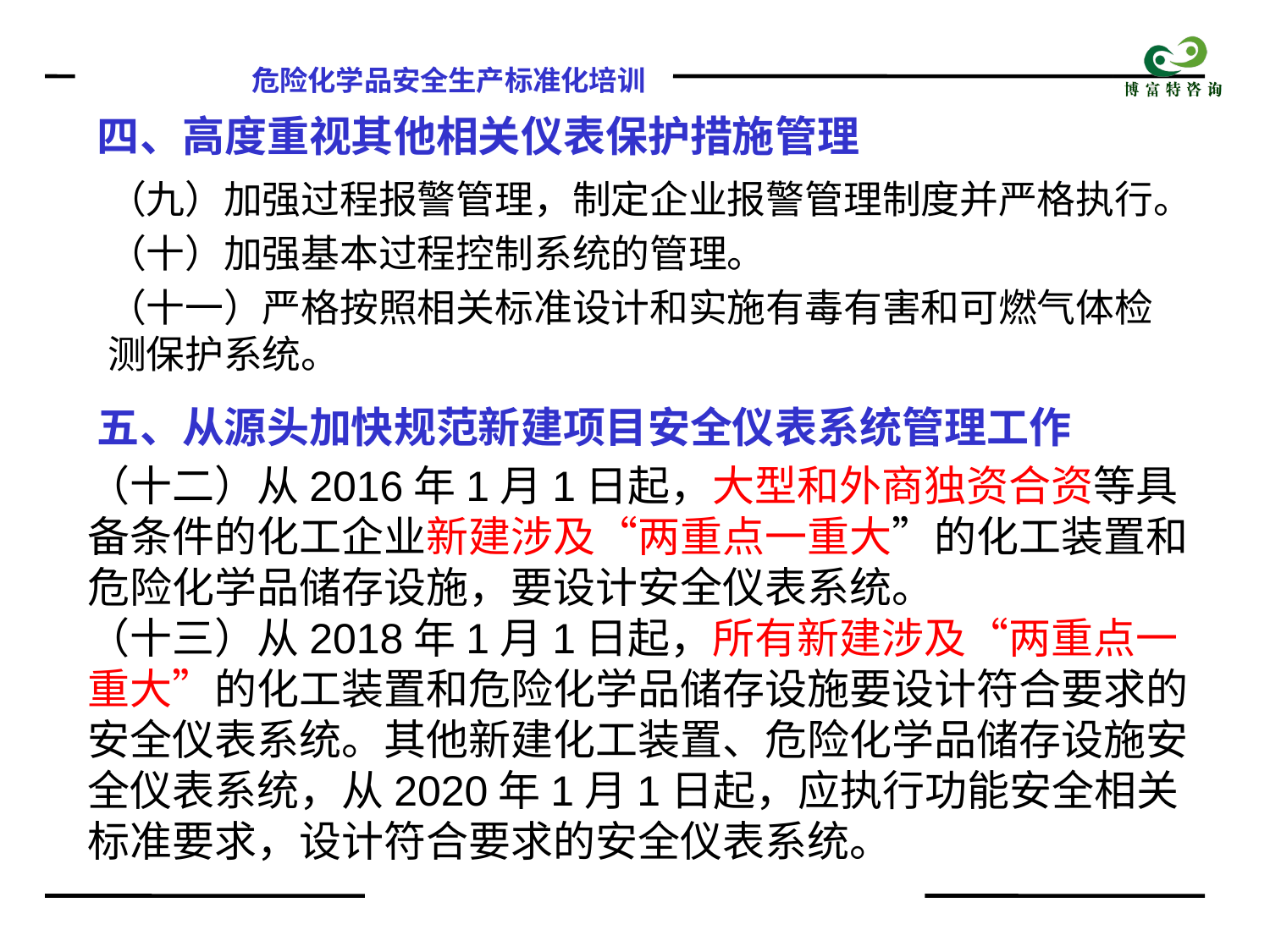

四、高度重视其他相关仪表保护措施管理
（九）加强过程报警管理，制定企业报警管理制度并严格执行。
（十）加强基本过程控制系统的管理。
（十一）严格按照相关标准设计和实施有毒有害和可燃气体检测保护系统。
五、从源头加快规范新建项目安全仪表系统管理工作
（十二）从2016年1月1日起，大型和外商独资合资等具备条件的化工企业新建涉及“两重点一重大”的化工装置和危险化学品储存设施，要设计安全仪表系统。
（十三）从2018年1月1日起，所有新建涉及“两重点一重大”的化工装置和危险化学品储存设施要设计符合要求的安全仪表系统。其他新建化工装置、危险化学品储存设施安全仪表系统，从2020年1月1日起，应执行功能安全相关标准要求，设计符合要求的安全仪表系统。